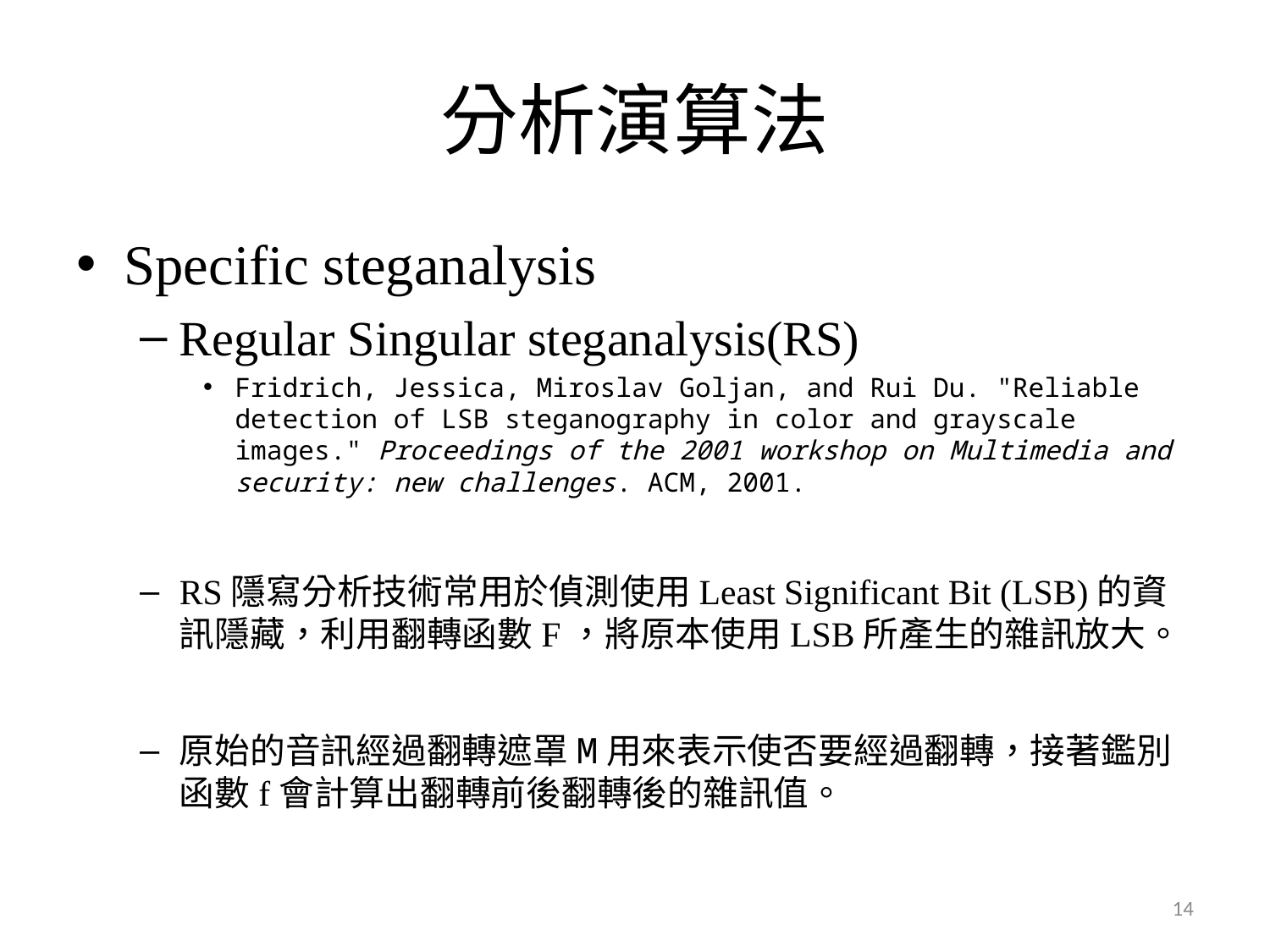

# 分析演算法
Specific steganalysis
Regular Singular steganalysis(RS)
Fridrich, Jessica, Miroslav Goljan, and Rui Du. "Reliable detection of LSB steganography in color and grayscale images." Proceedings of the 2001 workshop on Multimedia and security: new challenges. ACM, 2001.

RS隱寫分析技術常用於偵測使用Least Significant Bit (LSB)的資訊隱藏，利用翻轉函數F，將原本使用LSB所產生的雜訊放大。

原始的音訊經過翻轉遮罩M用來表示使否要經過翻轉，接著鑑別函數f會計算出翻轉前後翻轉後的雜訊值。
14